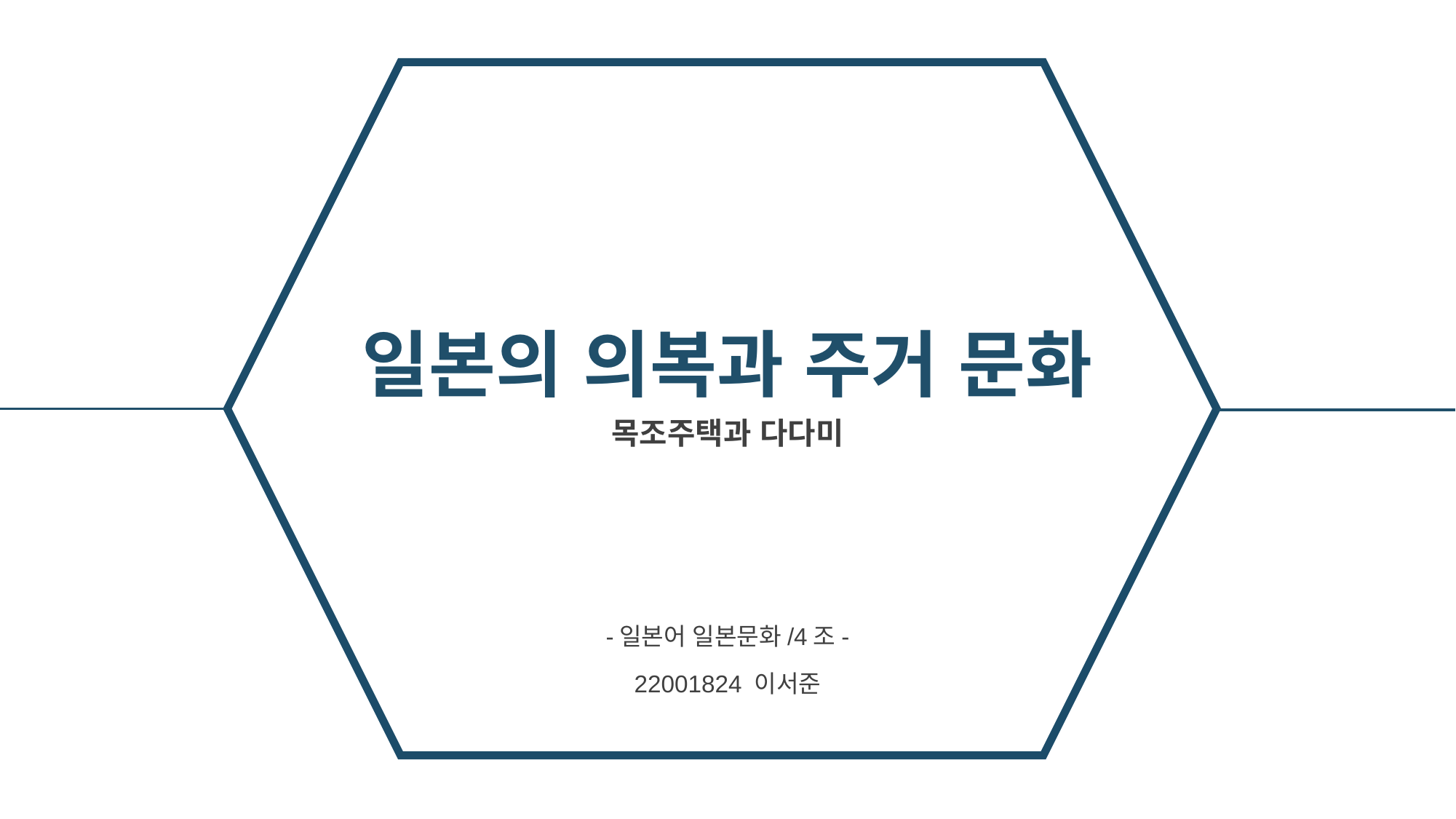

일본의 의복과 주거 문화
목조주택과 다다미
-일본어 일본문화/4조-
22001824 이서준